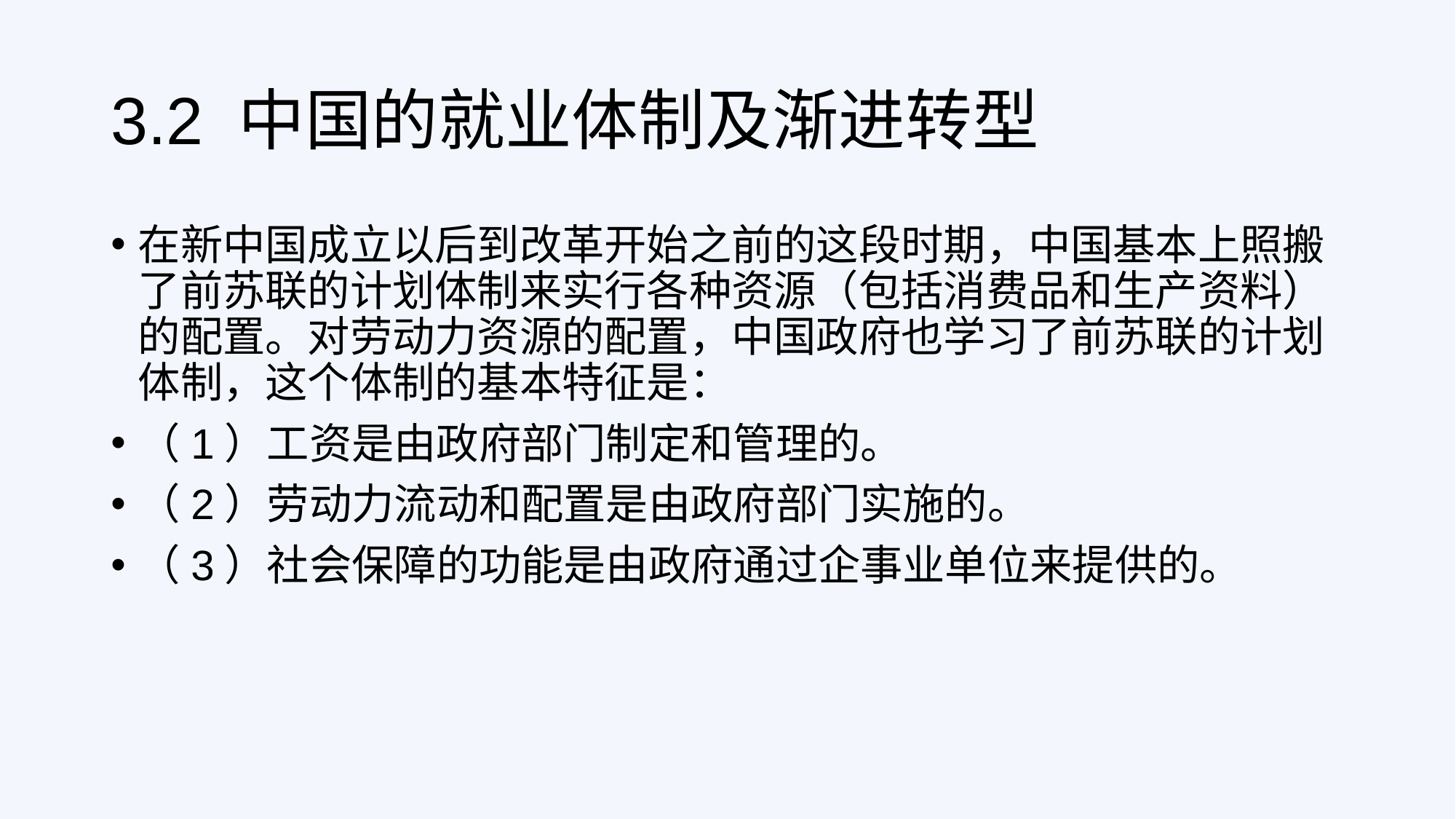

# 3.2 中国的就业体制及渐进转型
在新中国成立以后到改革开始之前的这段时期，中国基本上照搬了前苏联的计划体制来实行各种资源（包括消费品和生产资料）的配置。对劳动力资源的配置，中国政府也学习了前苏联的计划体制，这个体制的基本特征是：
（1）工资是由政府部门制定和管理的。
（2）劳动力流动和配置是由政府部门实施的。
（3）社会保障的功能是由政府通过企事业单位来提供的。